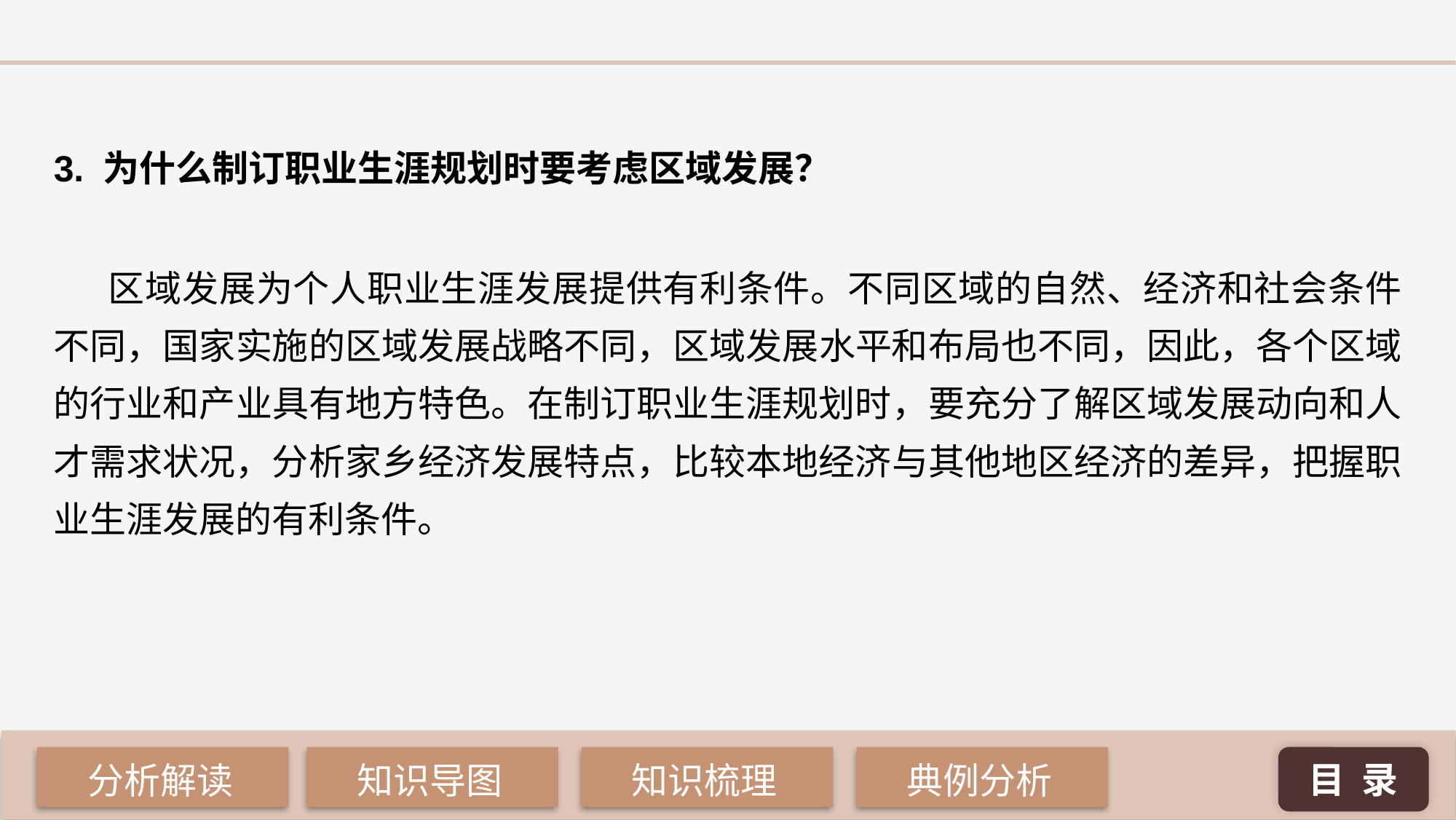

3. 为什么制订职业生涯规划时要考虑区域发展？
区域发展为个人职业生涯发展提供有利条件。不同区域的自然、经济和社会条件不同，国家实施的区域发展战略不同，区域发展水平和布局也不同，因此，各个区域的行业和产业具有地方特色。在制订职业生涯规划时，要充分了解区域发展动向和人才需求状况，分析家乡经济发展特点，比较本地经济与其他地区经济的差异，把握职业生涯发展的有利条件。